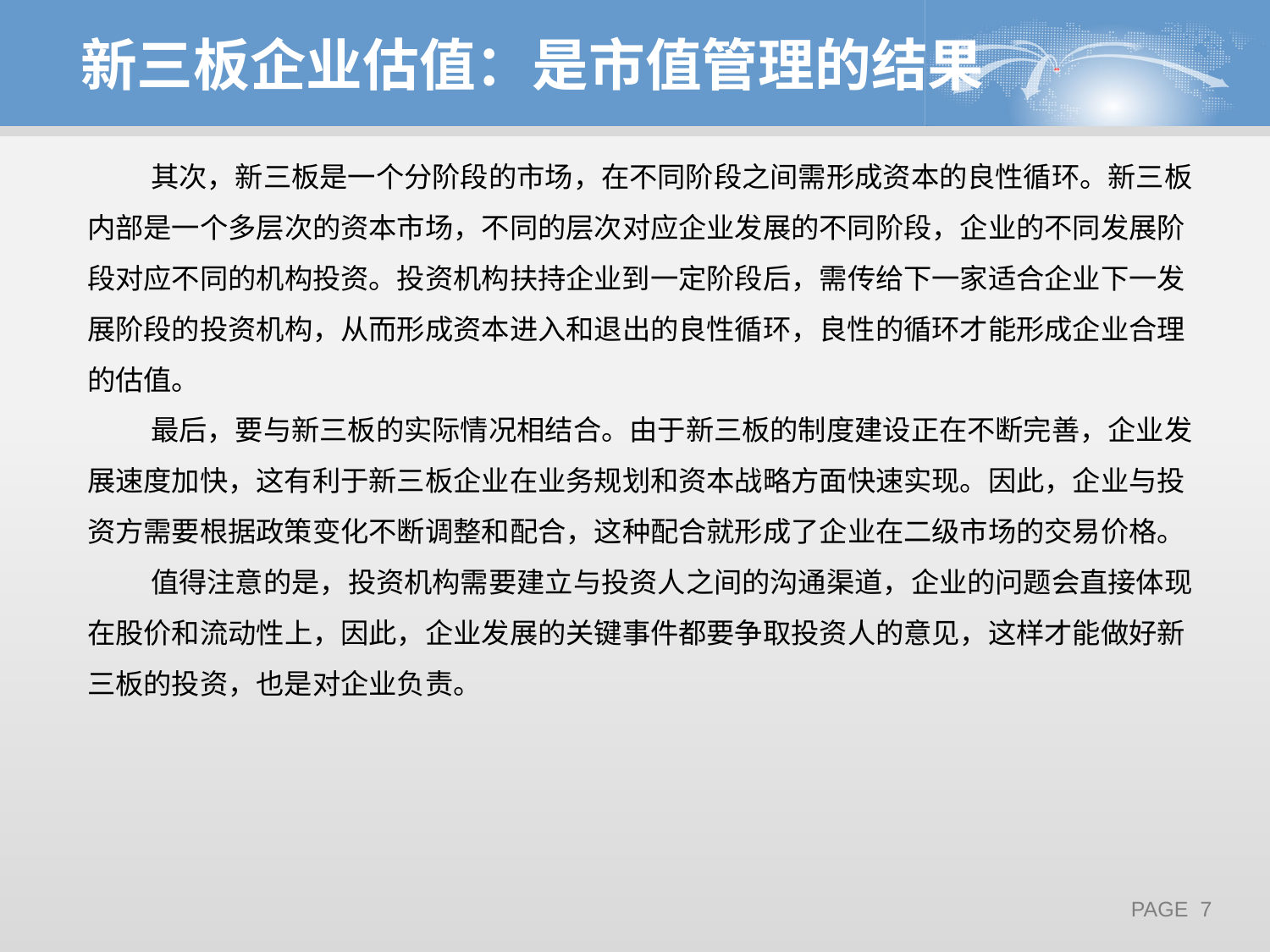

新三板企业估值：是市值管理的结果
其次，新三板是一个分阶段的市场，在不同阶段之间需形成资本的良性循环。新三板内部是一个多层次的资本市场，不同的层次对应企业发展的不同阶段，企业的不同发展阶段对应不同的机构投资。投资机构扶持企业到一定阶段后，需传给下一家适合企业下一发展阶段的投资机构，从而形成资本进入和退出的良性循环，良性的循环才能形成企业合理的估值。
最后，要与新三板的实际情况相结合。由于新三板的制度建设正在不断完善，企业发展速度加快，这有利于新三板企业在业务规划和资本战略方面快速实现。因此，企业与投资方需要根据政策变化不断调整和配合，这种配合就形成了企业在二级市场的交易价格。
值得注意的是，投资机构需要建立与投资人之间的沟通渠道，企业的问题会直接体现在股价和流动性上，因此，企业发展的关键事件都要争取投资人的意见，这样才能做好新三板的投资，也是对企业负责。